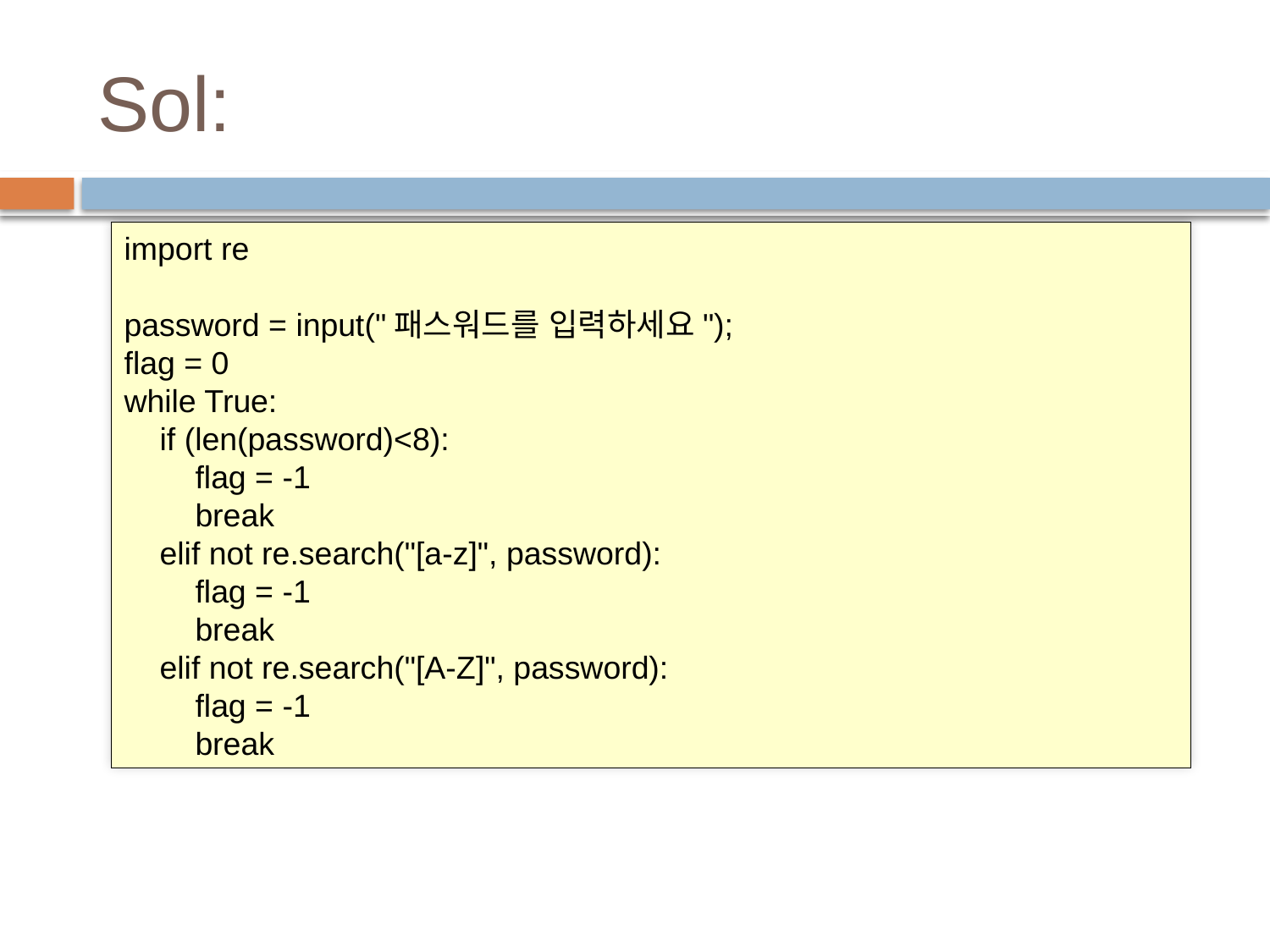

# Sol:

import re

password = input("패스워드를 입력하세요");
flag = 0
while True:
    if (len(password)<8):
        flag = -1
        break
    elif not re.search("[a-z]", password):
        flag = -1
        break
    elif not re.search("[A-Z]", password):
        flag = -1
        break